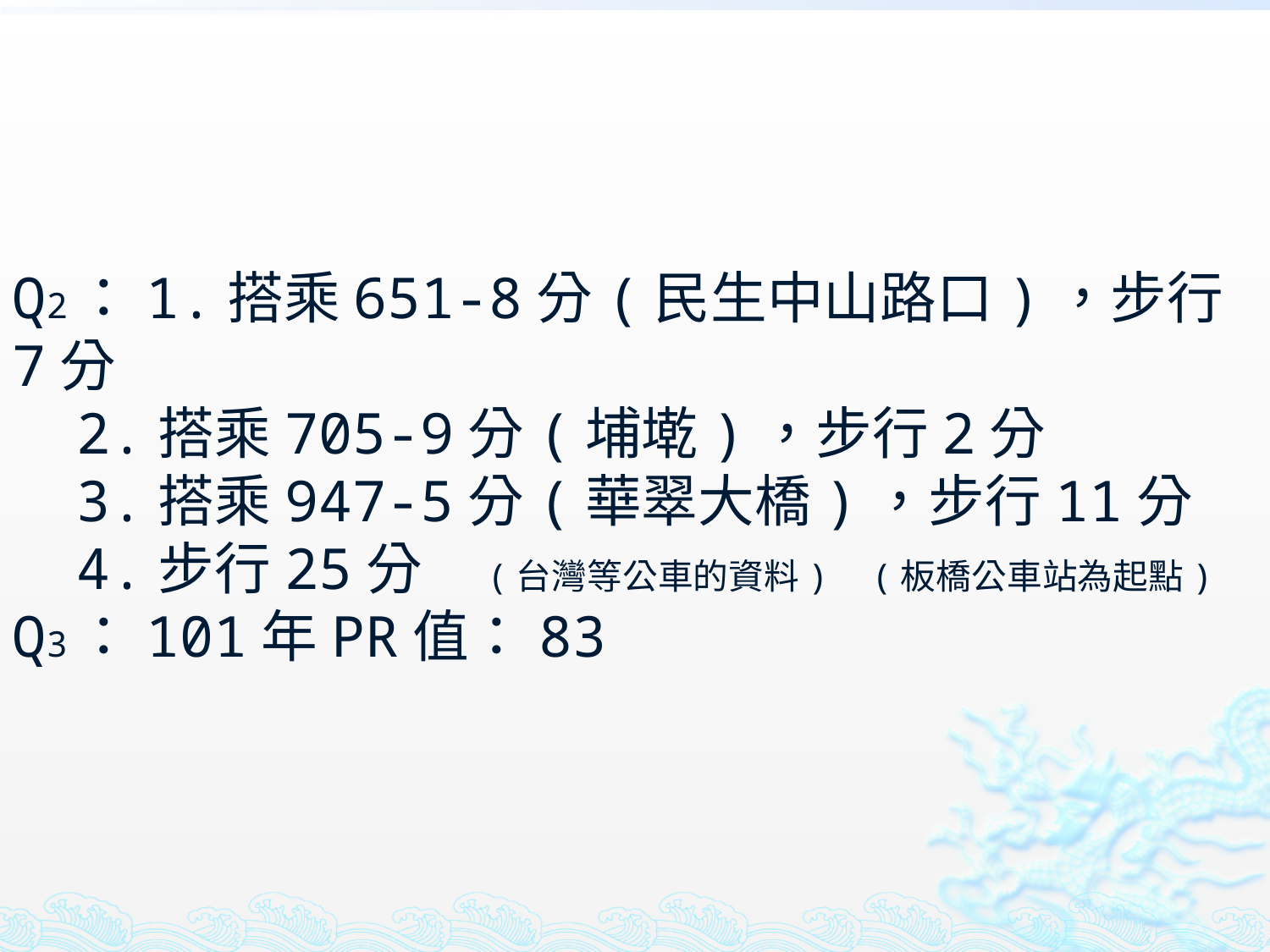

# Q2：1.搭乘651-8分(民生中山路口)，步行7分 2.搭乘705-9分(埔墘)，步行2分 3.搭乘947-5分(華翠大橋)，步行11分 4.步行25分    (台灣等公車的資料)  (板橋公車站為起點) Q3：101年PR值：83